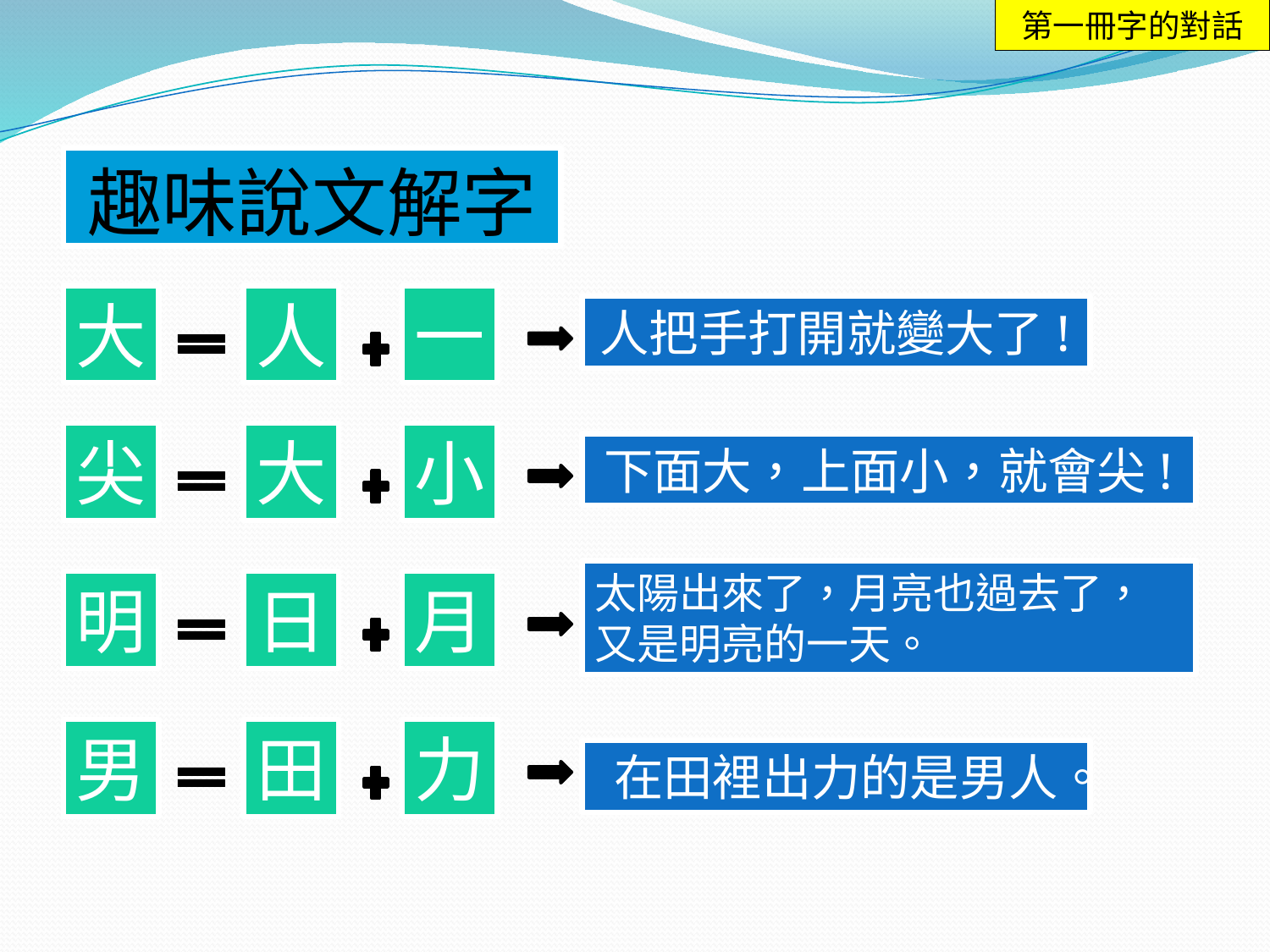

第一冊字的對話
# 趣味說文解字
大
人
一
人把手打開就變大了!

尖
大
小
下面大，上面小，就會尖!

太陽出來了，月亮也過去了，又是明亮的一天。
明
日
月

男
田
力
在田裡出力的是男人。